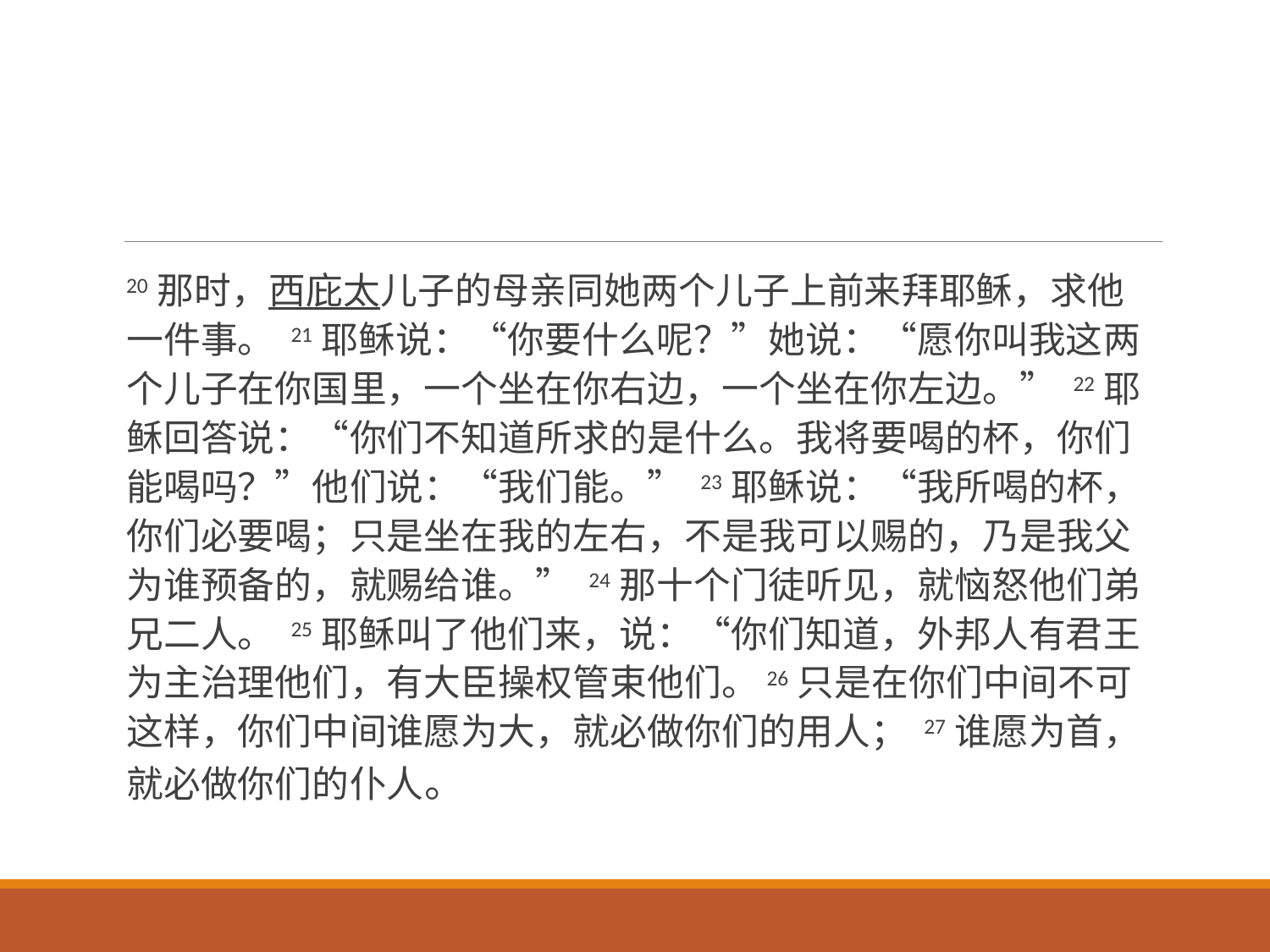

#
20 那时，西庇太儿子的母亲同她两个儿子上前来拜耶稣，求他一件事。 21 耶稣说：“你要什么呢？”她说：“愿你叫我这两个儿子在你国里，一个坐在你右边，一个坐在你左边。” 22 耶稣回答说：“你们不知道所求的是什么。我将要喝的杯，你们能喝吗？”他们说：“我们能。” 23 耶稣说：“我所喝的杯，你们必要喝；只是坐在我的左右，不是我可以赐的，乃是我父为谁预备的，就赐给谁。” 24 那十个门徒听见，就恼怒他们弟兄二人。 25 耶稣叫了他们来，说：“你们知道，外邦人有君王为主治理他们，有大臣操权管束他们。26 只是在你们中间不可这样，你们中间谁愿为大，就必做你们的用人； 27 谁愿为首，就必做你们的仆人。